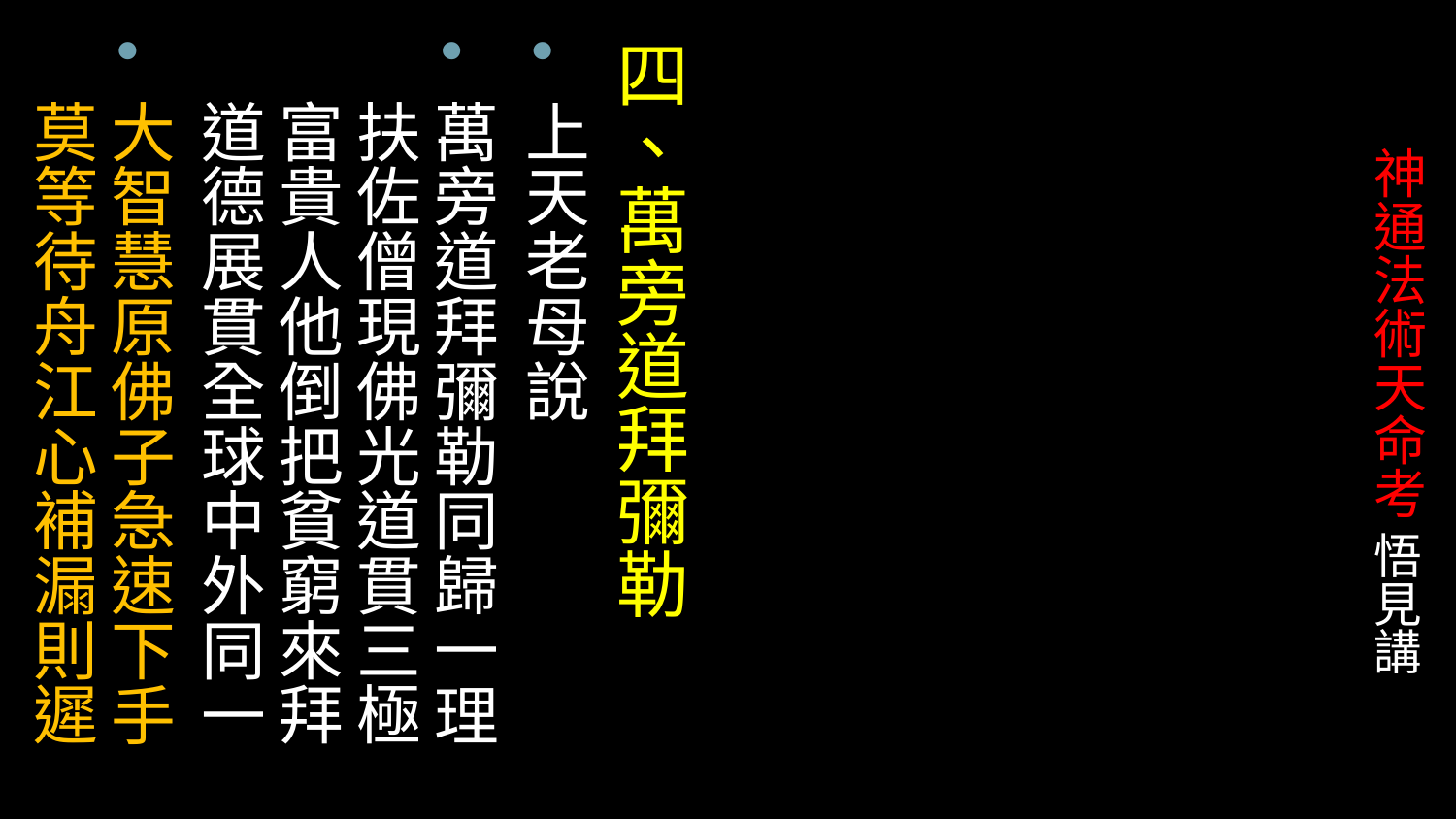

四、萬旁道拜彌勒
上天老母說
萬旁道拜彌勒同歸一理
扶佐僧現佛光道貫三極
富貴人他倒把貧窮來拜
道德展貫全球中外同一
大智慧原佛子急速下手
莫等待舟江心補漏則遲
# 神通法術天命考 悟見講